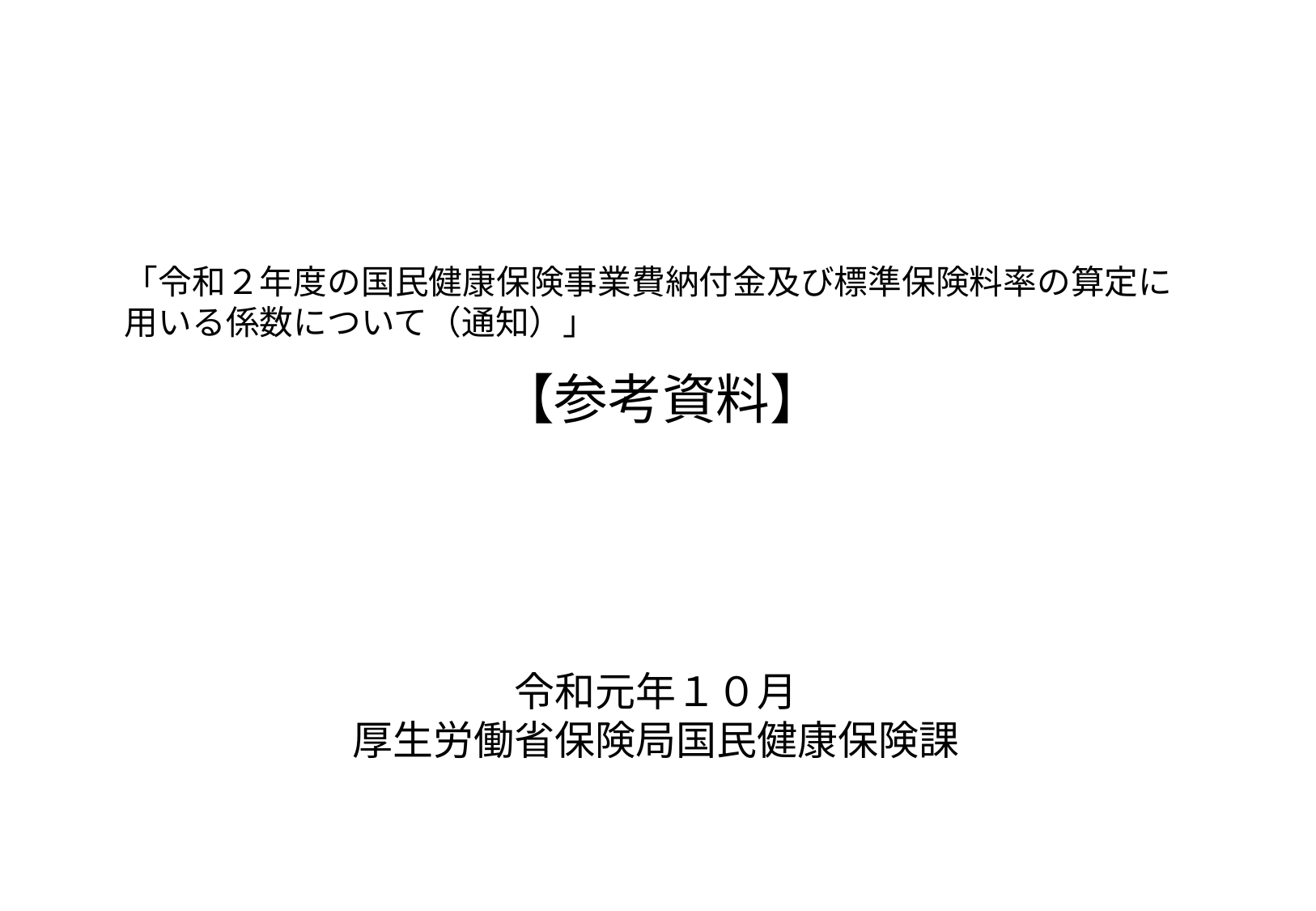

「令和２年度の国民健康保険事業費納付金及び標準保険料率の算定に用いる係数について（通知）」
# 【参考資料】
令和元年１０月
厚生労働省保険局国民健康保険課